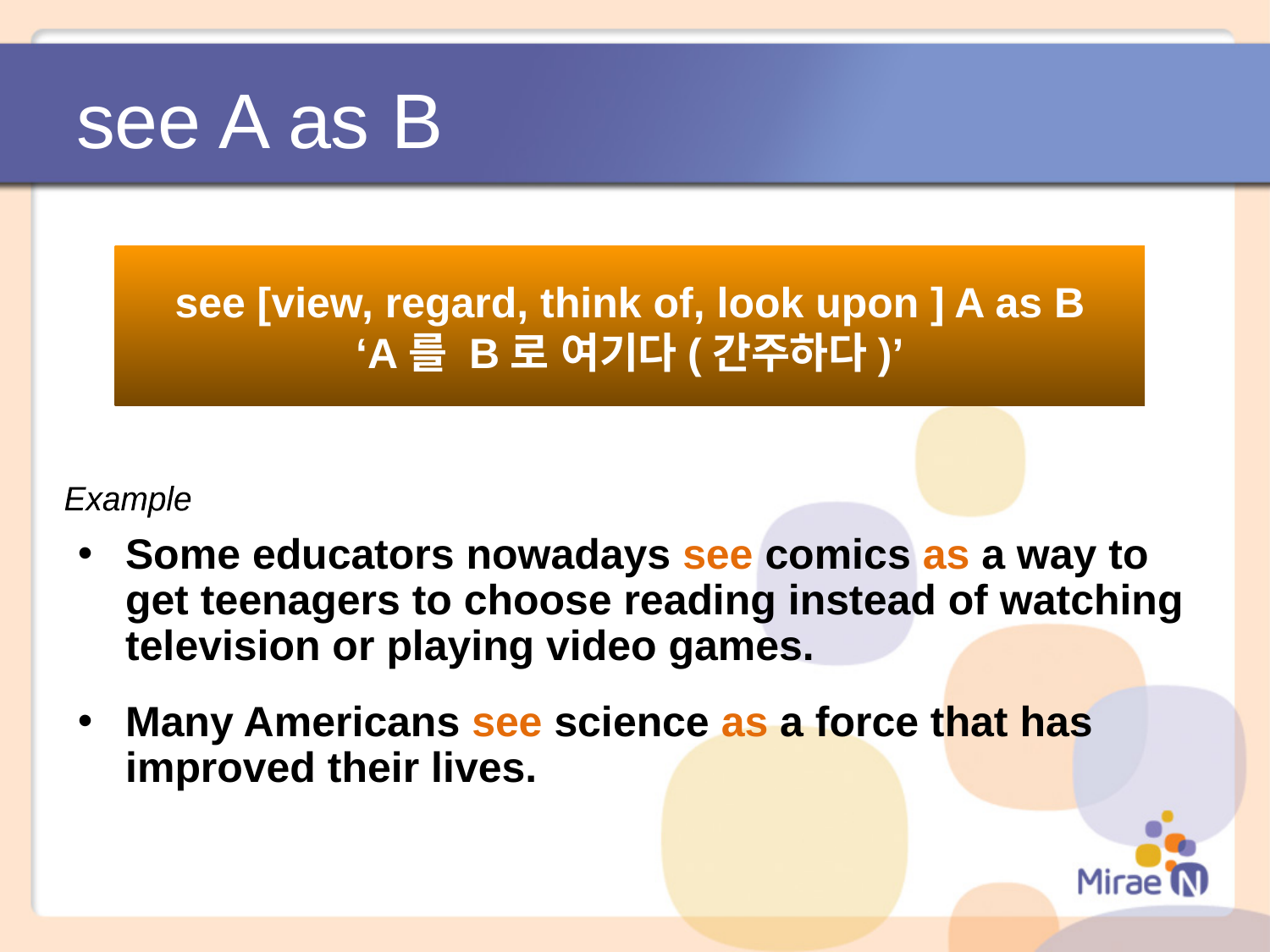

# see A as B
see [view, regard, think of, look upon ] A as B
‘A를 B로 여기다(간주하다)’
Example
Some educators nowadays see comics as a way to get teenagers to choose reading instead of watching television or playing video games.

Many Americans see science as a force that has improved their lives.